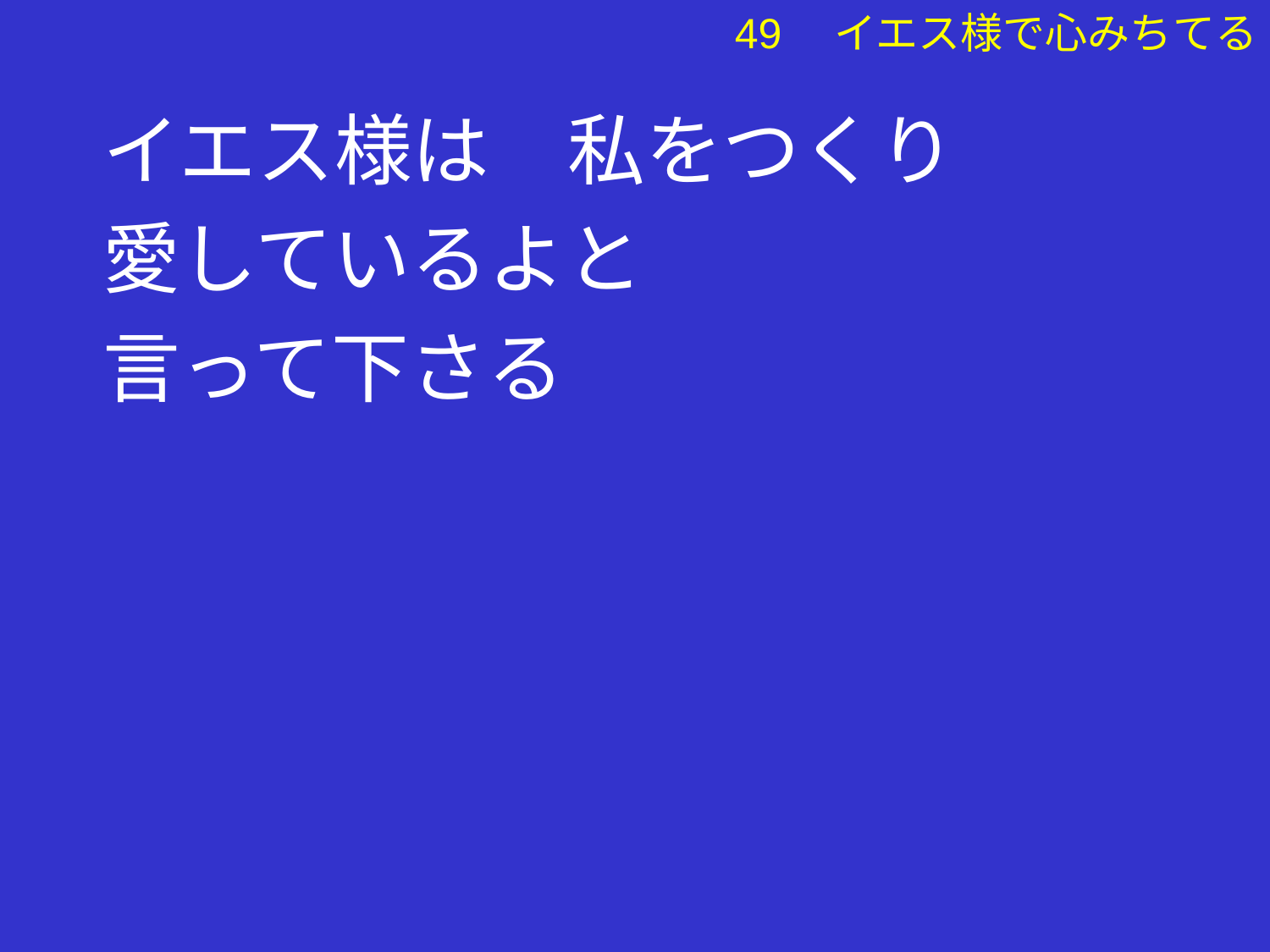

イエス様は　私をつくり
愛しているよと
言って下さる
# 49　イエス様で心みちてる